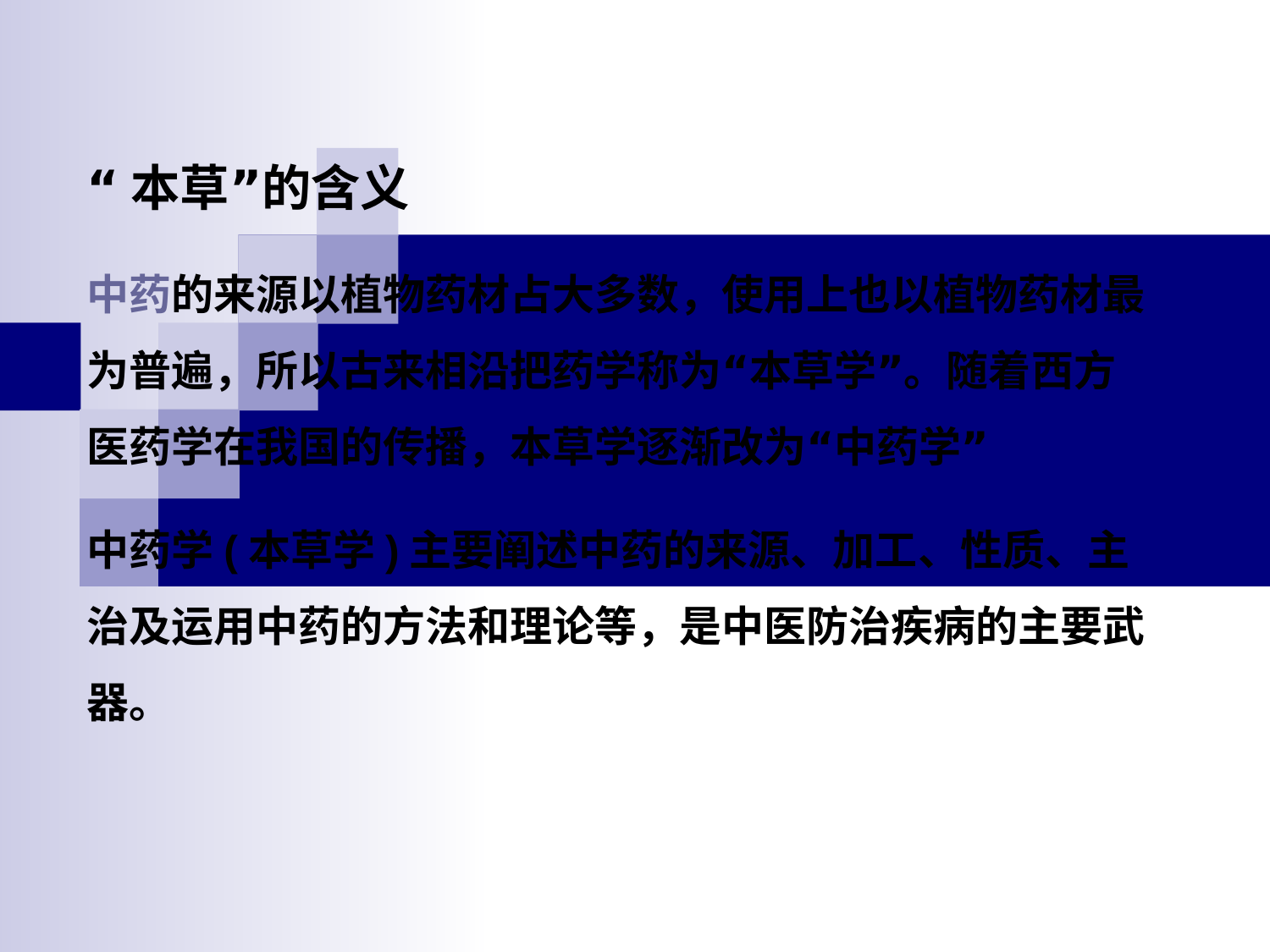

“本草”的含义
中药的来源以植物药材占大多数，使用上也以植物药材最为普遍，所以古来相沿把药学称为“本草学”。随着西方医药学在我国的传播，本草学逐渐改为“中药学”
中药学(本草学)主要阐述中药的来源、加工、性质、主治及运用中药的方法和理论等，是中医防治疾病的主要武器。